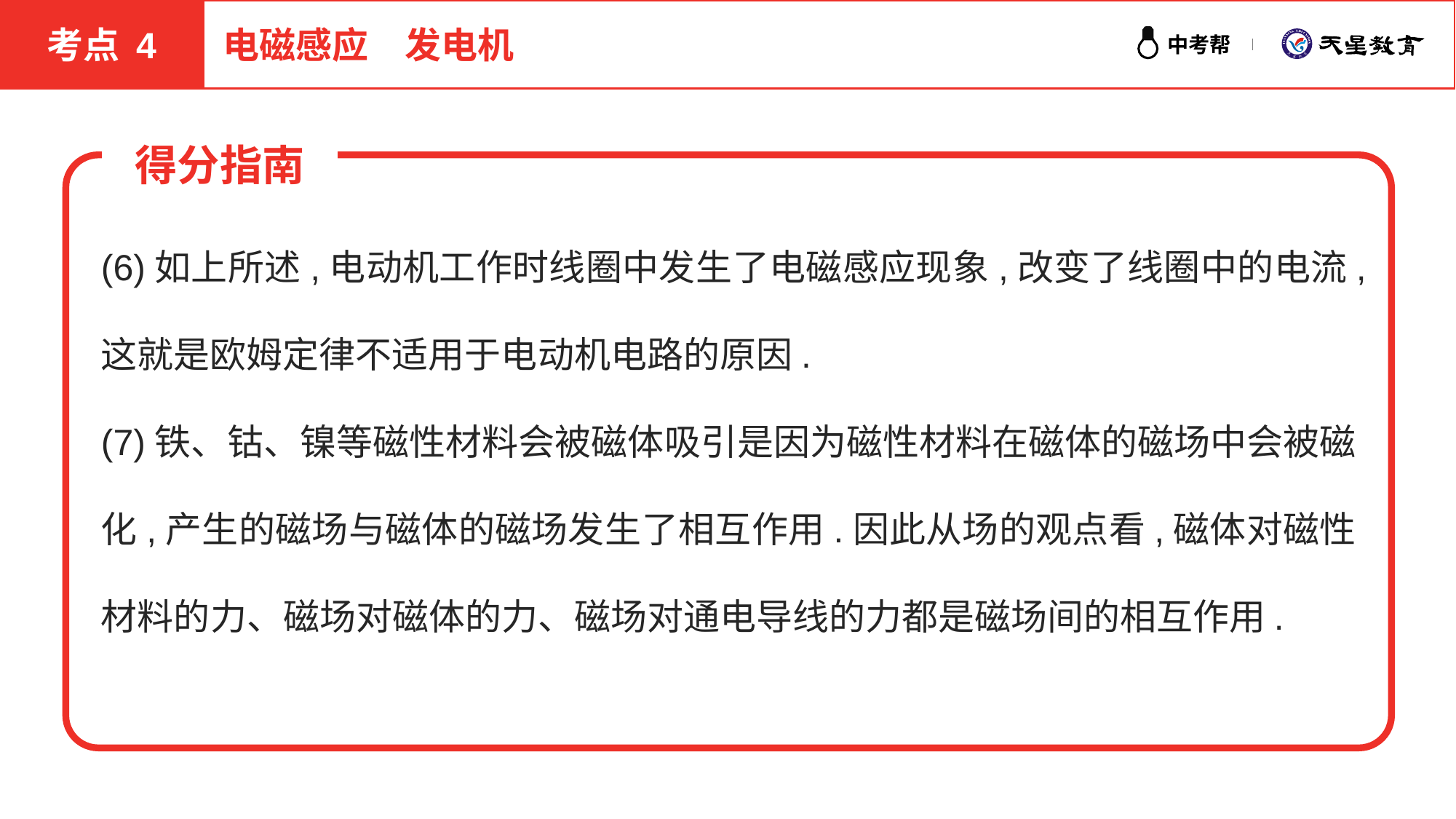

考点 4
电磁感应　发电机
得分指南

(6)如上所述,电动机工作时线圈中发生了电磁感应现象,改变了线圈中的电流,这就是欧姆定律不适用于电动机电路的原因.
(7)铁、钴、镍等磁性材料会被磁体吸引是因为磁性材料在磁体的磁场中会被磁化,产生的磁场与磁体的磁场发生了相互作用.因此从场的观点看,磁体对磁性材料的力、磁场对磁体的力、磁场对通电导线的力都是磁场间的相互作用.